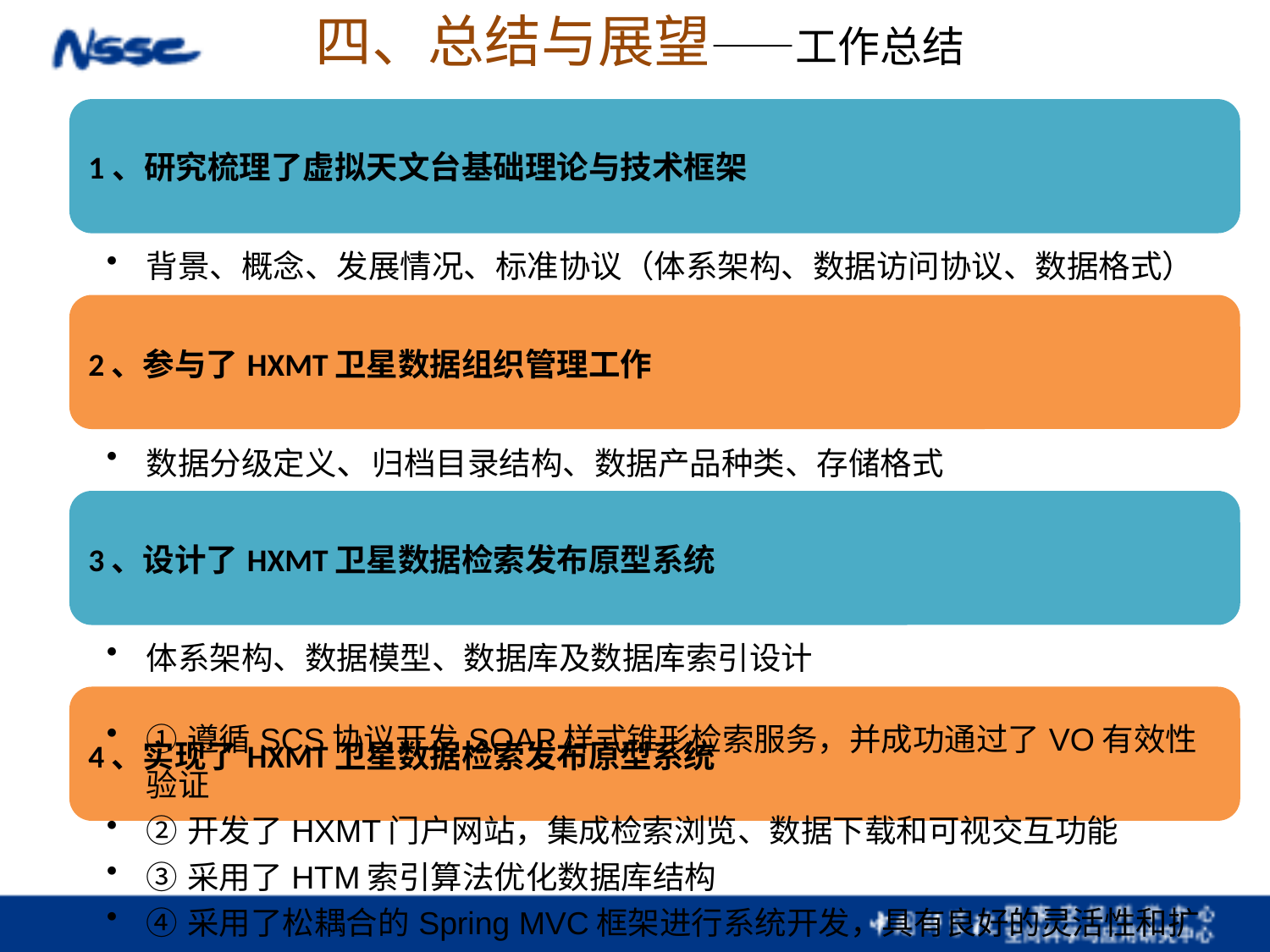

四、总结与展望——工作总结

1、研究梳理了虚拟天文台基础理论与技术框架
背景、概念、发展情况、标准协议（体系架构、数据访问协议、数据格式）
2、参与了HXMT卫星数据组织管理工作
数据分级定义、归档目录结构、数据产品种类、存储格式
4、实现了HXMT卫星数据检索发布原型系统
体系架构、数据模型、数据库及数据库索引设计
3、设计了HXMT卫星数据检索发布原型系统
②开发了HXMT门户网站，集成检索浏览、数据下载和可视交互功能
③采用了HTM索引算法优化数据库结构